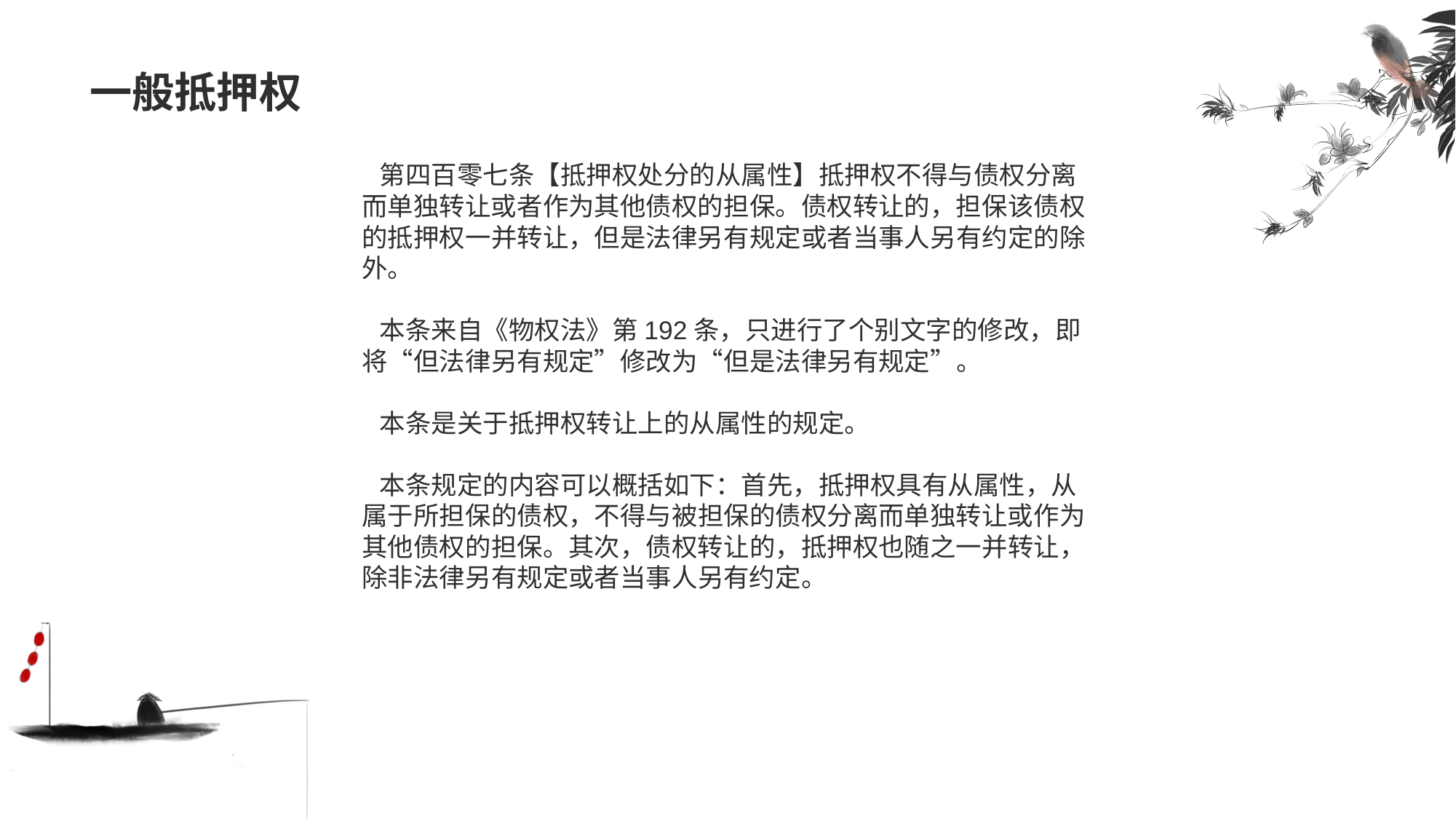

# 一般抵押权

  第四百零七条【抵押权处分的从属性】抵押权不得与债权分离而单独转让或者作为其他债权的担保。债权转让的，担保该债权的抵押权一并转让，但是法律另有规定或者当事人另有约定的除外。

  本条来自《物权法》第192条，只进行了个别文字的修改，即将“但法律另有规定”修改为“但是法律另有规定”。

  本条是关于抵押权转让上的从属性的规定。

  本条规定的内容可以概括如下：首先，抵押权具有从属性，从属于所担保的债权，不得与被担保的债权分离而单独转让或作为其他债权的担保。其次，债权转让的，抵押权也随之一并转让，除非法律另有规定或者当事人另有约定。
132